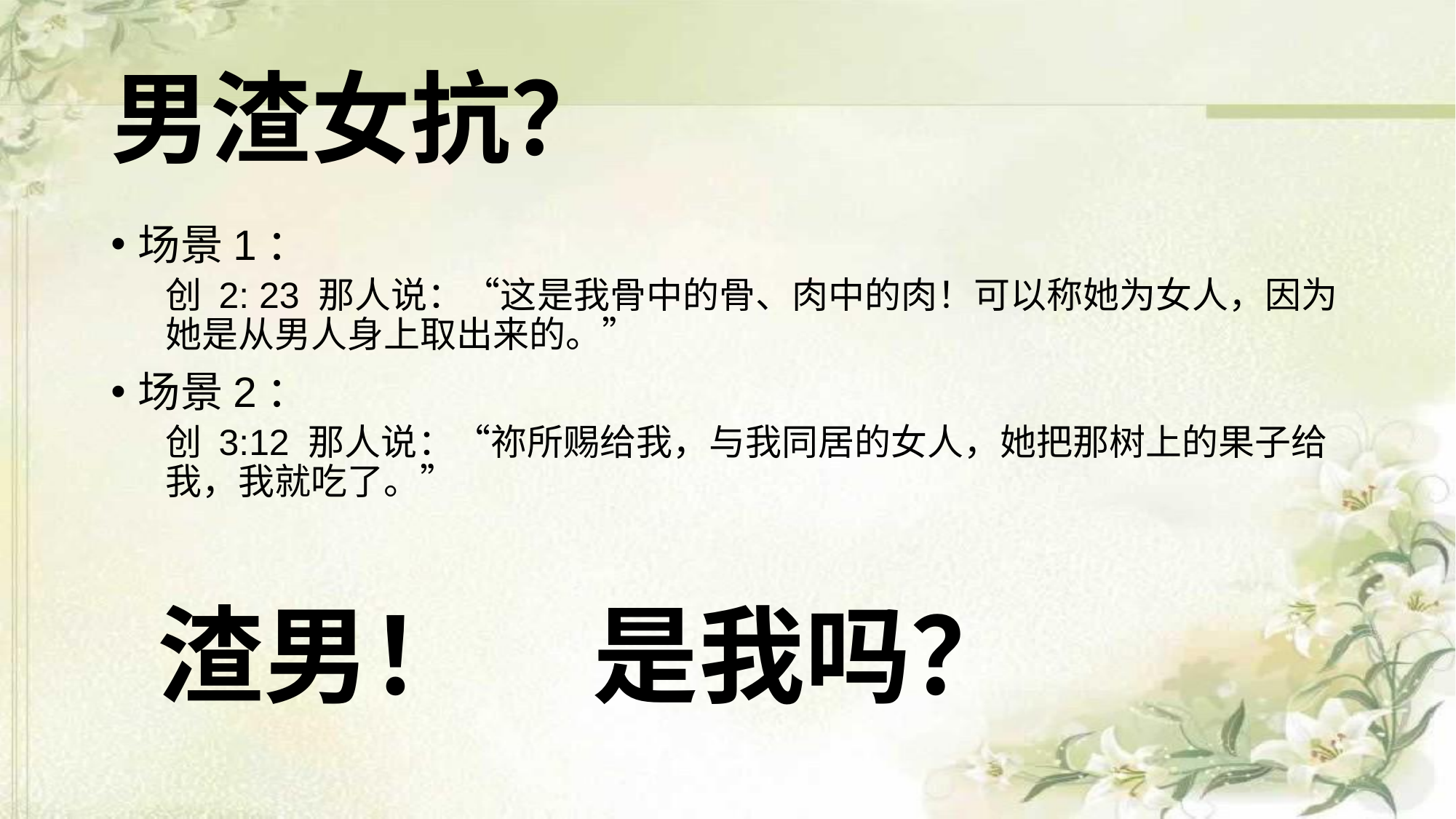

# 男渣女抗？
场景1：
创 2: 23 那人说：“这是我骨中的骨、肉中的肉！可以称她为女人，因为她是从男人身上取出来的。”
场景2：
创 3:12 那人说：“祢所赐给我，与我同居的女人，她把那树上的果子给我，我就吃了。”

是我吗？
渣男！